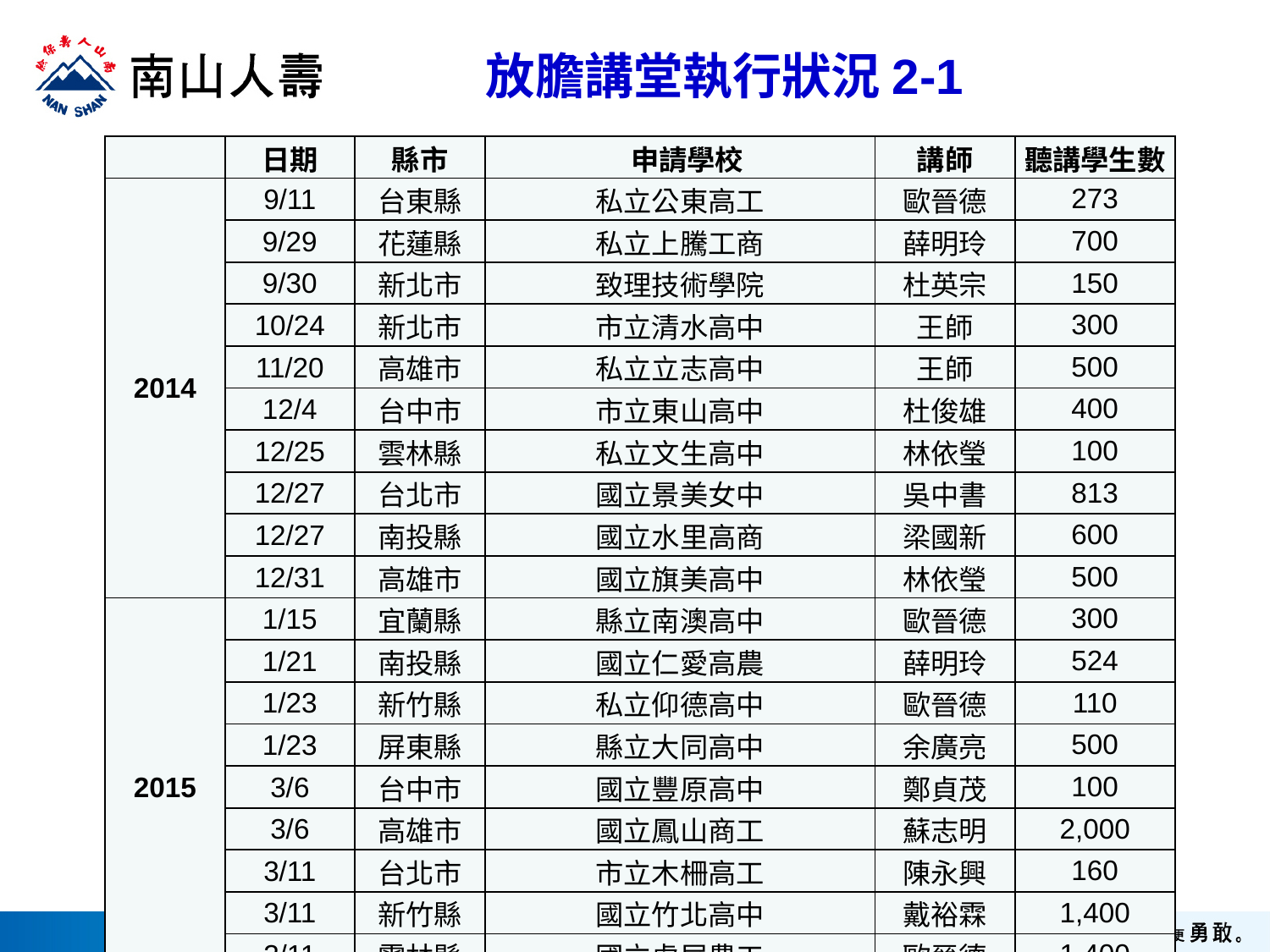

# 放膽講堂執行狀況2-1
|  | 日期 | 縣市 | 申請學校 | 講師 | 聽講學生數 |
| --- | --- | --- | --- | --- | --- |
| 2014 | 9/11 | 台東縣 | 私立公東高工 | 歐晉德 | 273 |
|  | 9/29 | 花蓮縣 | 私立上騰工商 | 薛明玲 | 700 |
|  | 9/30 | 新北市 | 致理技術學院 | 杜英宗 | 150 |
|  | 10/24 | 新北市 | 市立清水高中 | 王師 | 300 |
|  | 11/20 | 高雄市 | 私立立志高中 | 王師 | 500 |
|  | 12/4 | 台中市 | 市立東山高中 | 杜俊雄 | 400 |
|  | 12/25 | 雲林縣 | 私立文生高中 | 林依瑩 | 100 |
|  | 12/27 | 台北市 | 國立景美女中 | 吳中書 | 813 |
|  | 12/27 | 南投縣 | 國立水里高商 | 梁國新 | 600 |
|  | 12/31 | 高雄市 | 國立旗美高中 | 林依瑩 | 500 |
| 2015 | 1/15 | 宜蘭縣 | 縣立南澳高中 | 歐晉德 | 300 |
|  | 1/21 | 南投縣 | 國立仁愛高農 | 薛明玲 | 524 |
|  | 1/23 | 新竹縣 | 私立仰德高中 | 歐晉德 | 110 |
|  | 1/23 | 屏東縣 | 縣立大同高中 | 余廣亮 | 500 |
|  | 3/6 | 台中市 | 國立豐原高中 | 鄭貞茂 | 100 |
|  | 3/6 | 高雄市 | 國立鳳山商工 | 蘇志明 | 2,000 |
|  | 3/11 | 台北市 | 市立木柵高工 | 陳永興 | 160 |
|  | 3/11 | 新竹縣 | 國立竹北高中 | 戴裕霖 | 1,400 |
|  | 3/11 | 雲林縣 | 國立虎尾農工 | 歐晉德 | 1,400 |